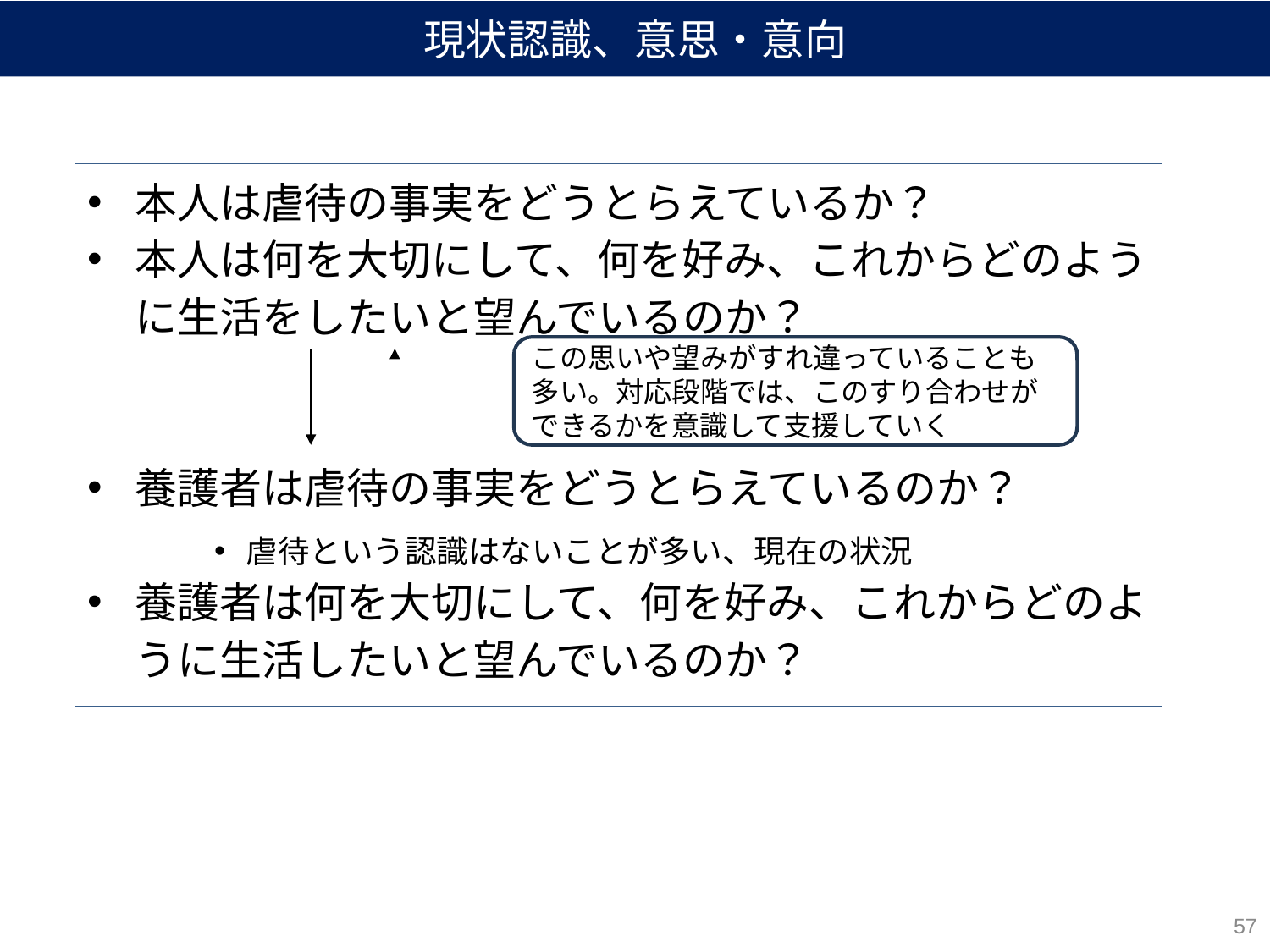

現状認識、意思・意向
本人は虐待の事実をどうとらえているか？
本人は何を大切にして、何を好み、これからどのように生活をしたいと望んでいるのか？

養護者は虐待の事実をどうとらえているのか？
虐待という認識はないことが多い、現在の状況
養護者は何を大切にして、何を好み、これからどのように生活したいと望んでいるのか？

この思いや望みがすれ違っていることも多い。対応段階では、このすり合わせができるかを意識して支援していく
57